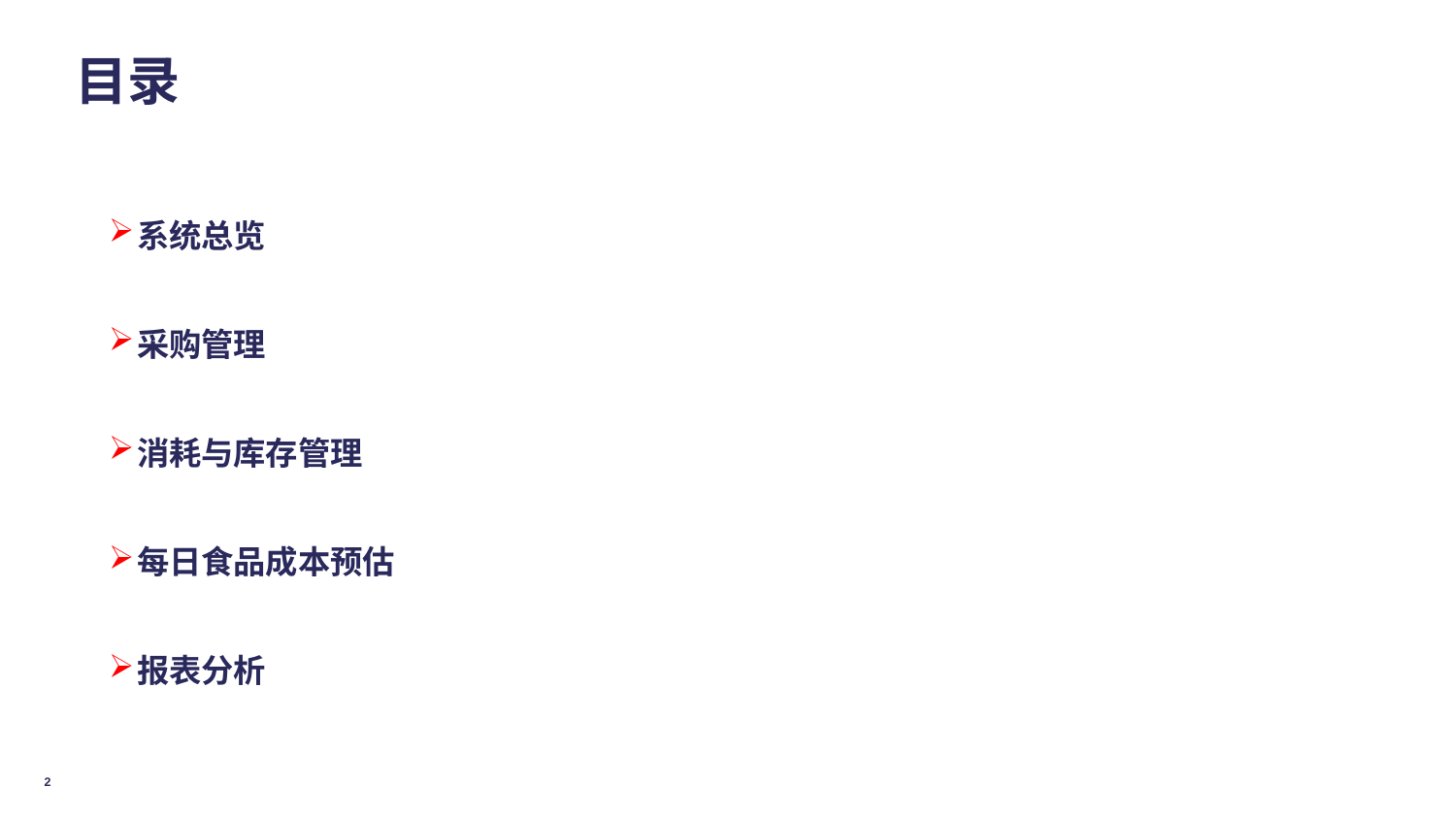

# 目录
系统总览
采购管理
消耗与库存管理
每日食品成本预估
报表分析
2